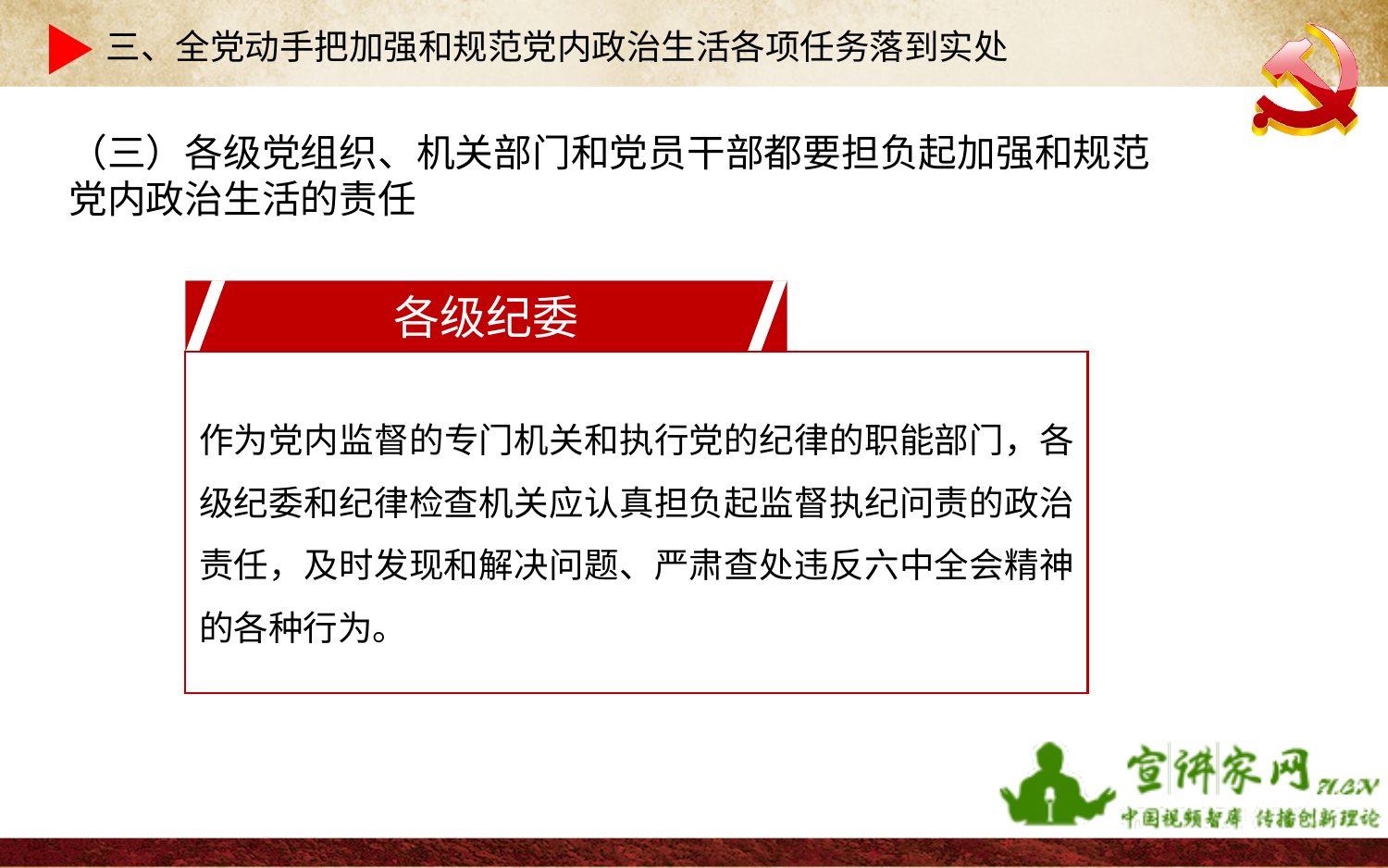

三、全党动手把加强和规范党内政治生活各项任务落到实处
（三）各级党组织、机关部门和党员干部都要担负起加强和规范
党内政治生活的责任
各级纪委
作为党内监督的专门机关和执行党的纪律的职能部门，各级纪委和纪律检查机关应认真担负起监督执纪问责的政治责任，及时发现和解决问题、严肃查处违反六中全会精神的各种行为。